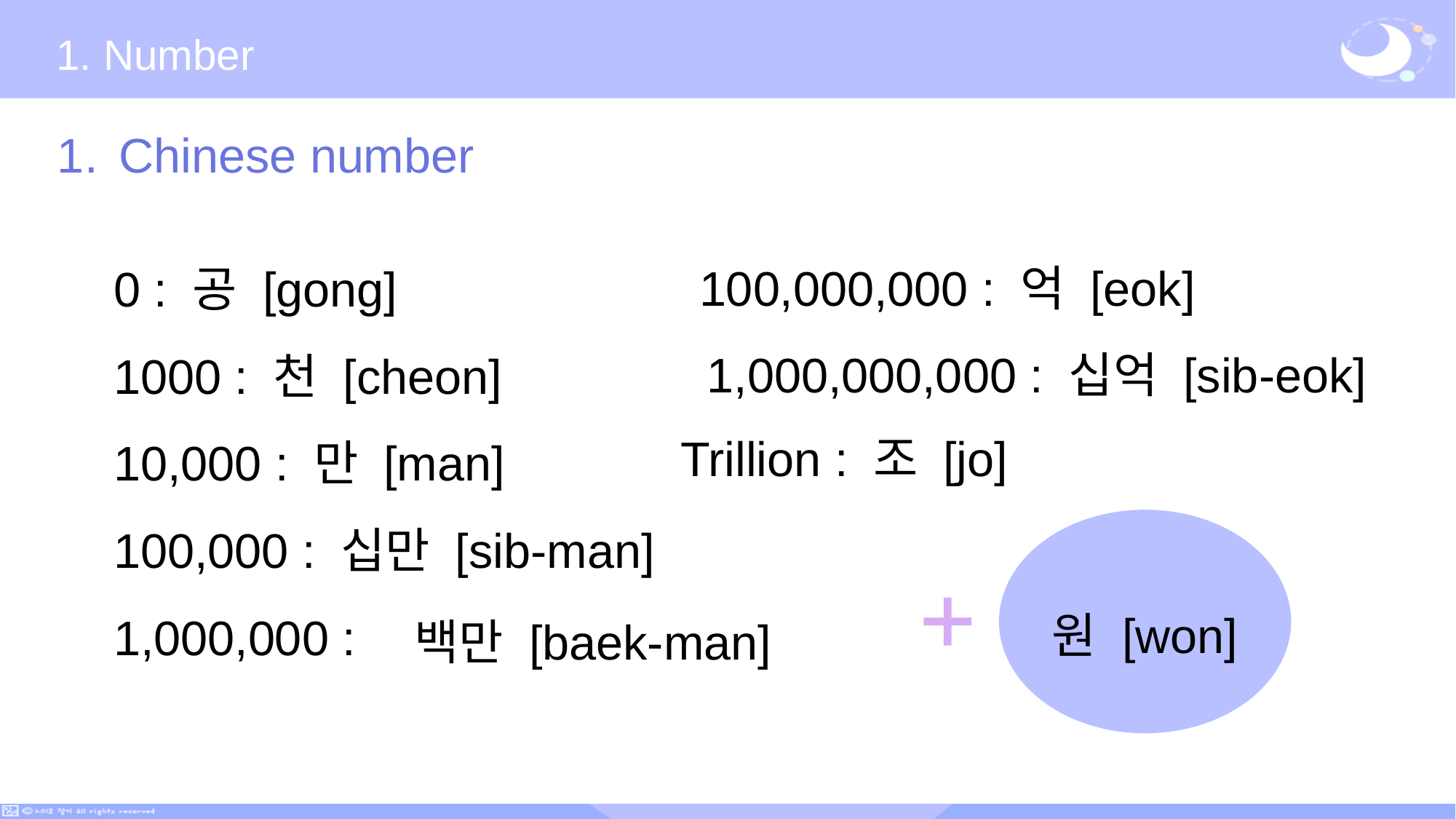

1. Number
Chinese number
100,000,000 : 억 [eok]
0 : 공 [gong]
1000 : 천 [cheon]
10,000 : 만 [man]
100,000 : 십만 [sib-man]
1,000,000 :
1,000,000,000 : 십억 [sib-eok]
Trillion : 조 [jo]

원 [won]
백만 [baek-man]